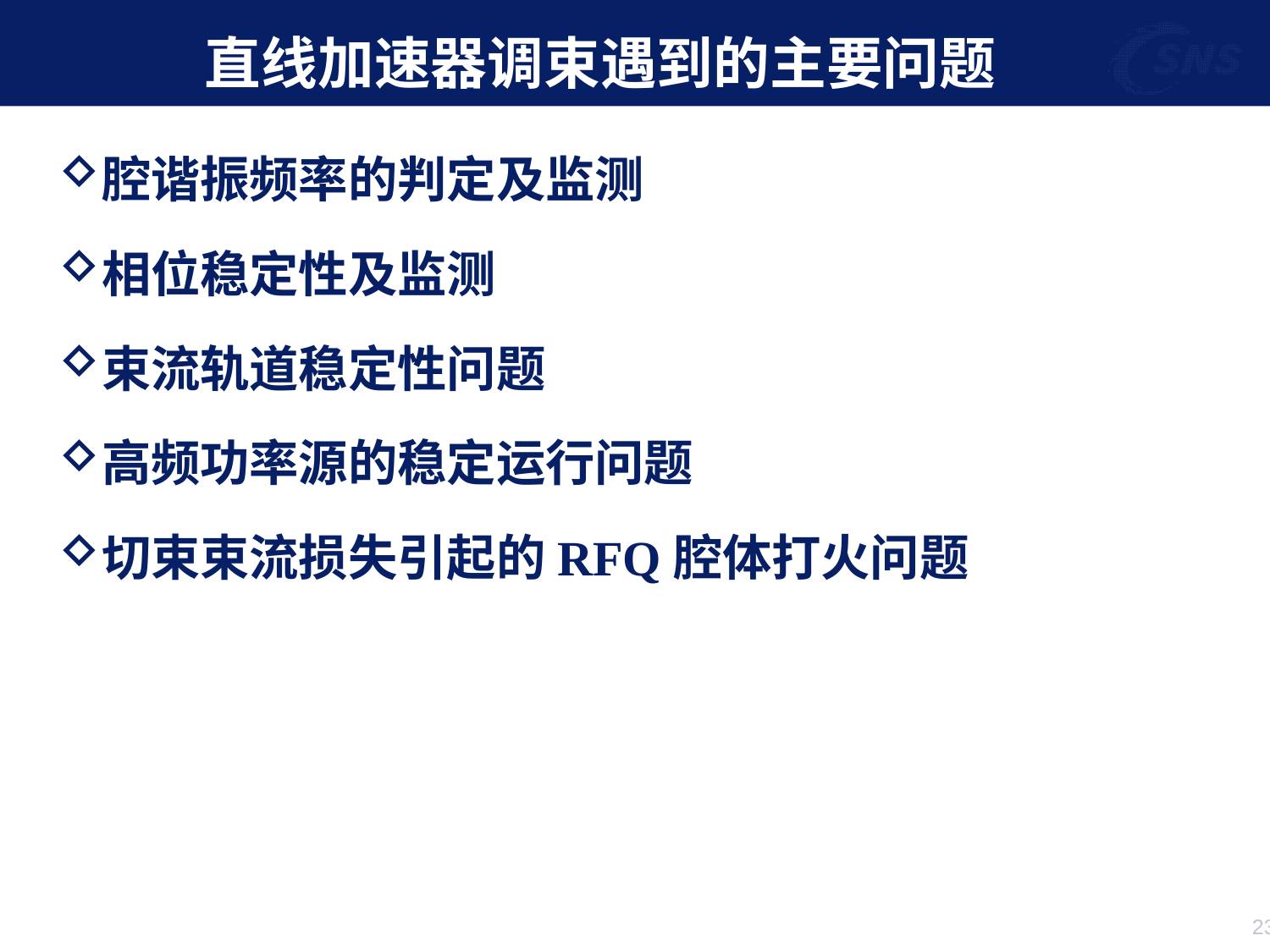

# 直线加速器调束遇到的主要问题
腔谐振频率的判定及监测
相位稳定性及监测
束流轨道稳定性问题
高频功率源的稳定运行问题
切束束流损失引起的RFQ腔体打火问题